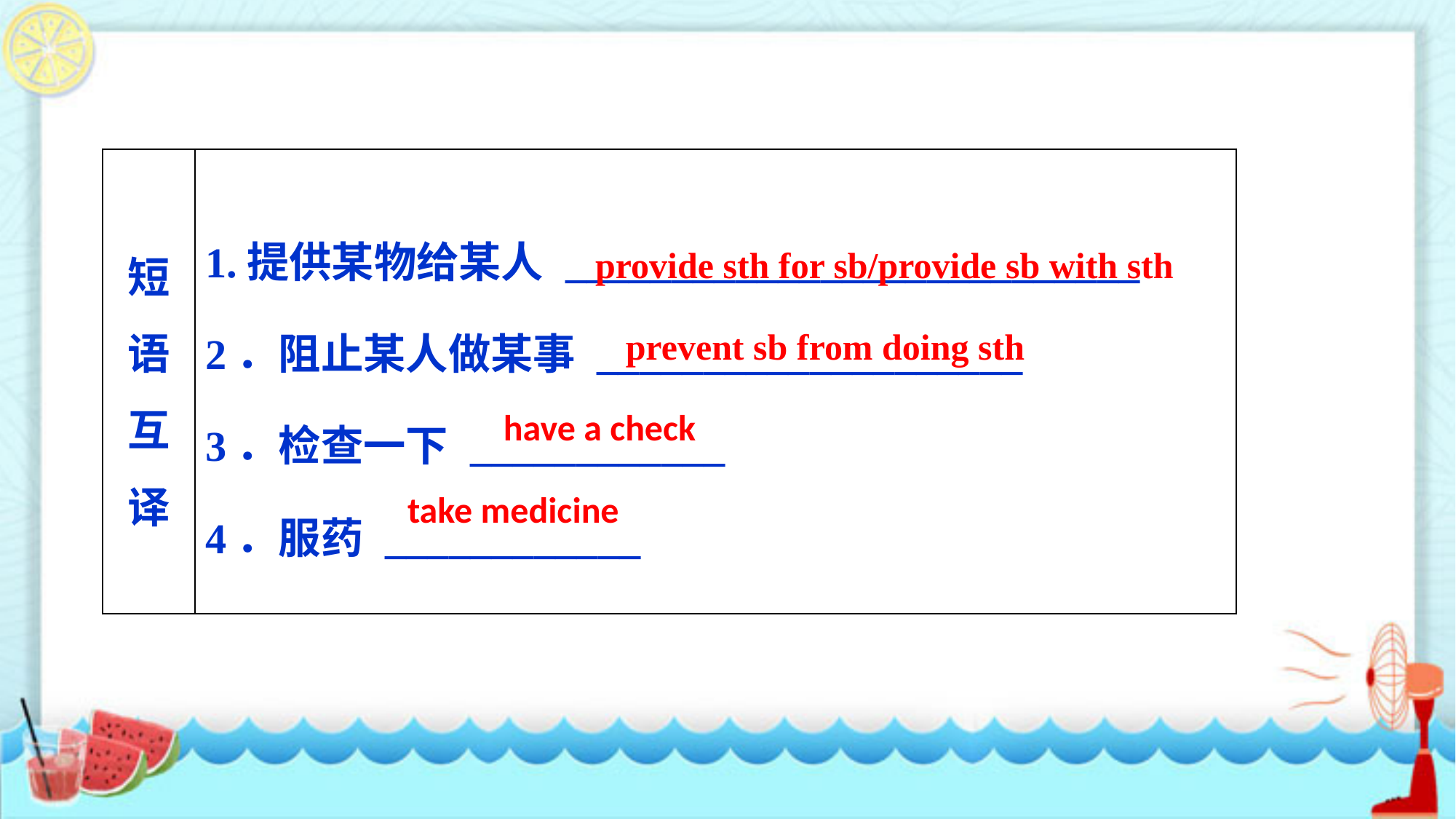

| 短语互译 | 1.提供某物给某人 \_\_\_\_\_\_\_\_\_\_\_\_\_\_\_\_\_\_\_\_\_\_\_\_\_\_\_ 2．阻止某人做某事 \_\_\_\_\_\_\_\_\_\_\_\_\_\_\_\_\_\_\_\_ 3．检查一下 \_\_\_\_\_\_\_\_\_\_\_\_ 4．服药 \_\_\_\_\_\_\_\_\_\_\_\_ |
| --- | --- |
provide sth for sb/provide sb with sth
prevent sb from doing sth
have a check
take medicine